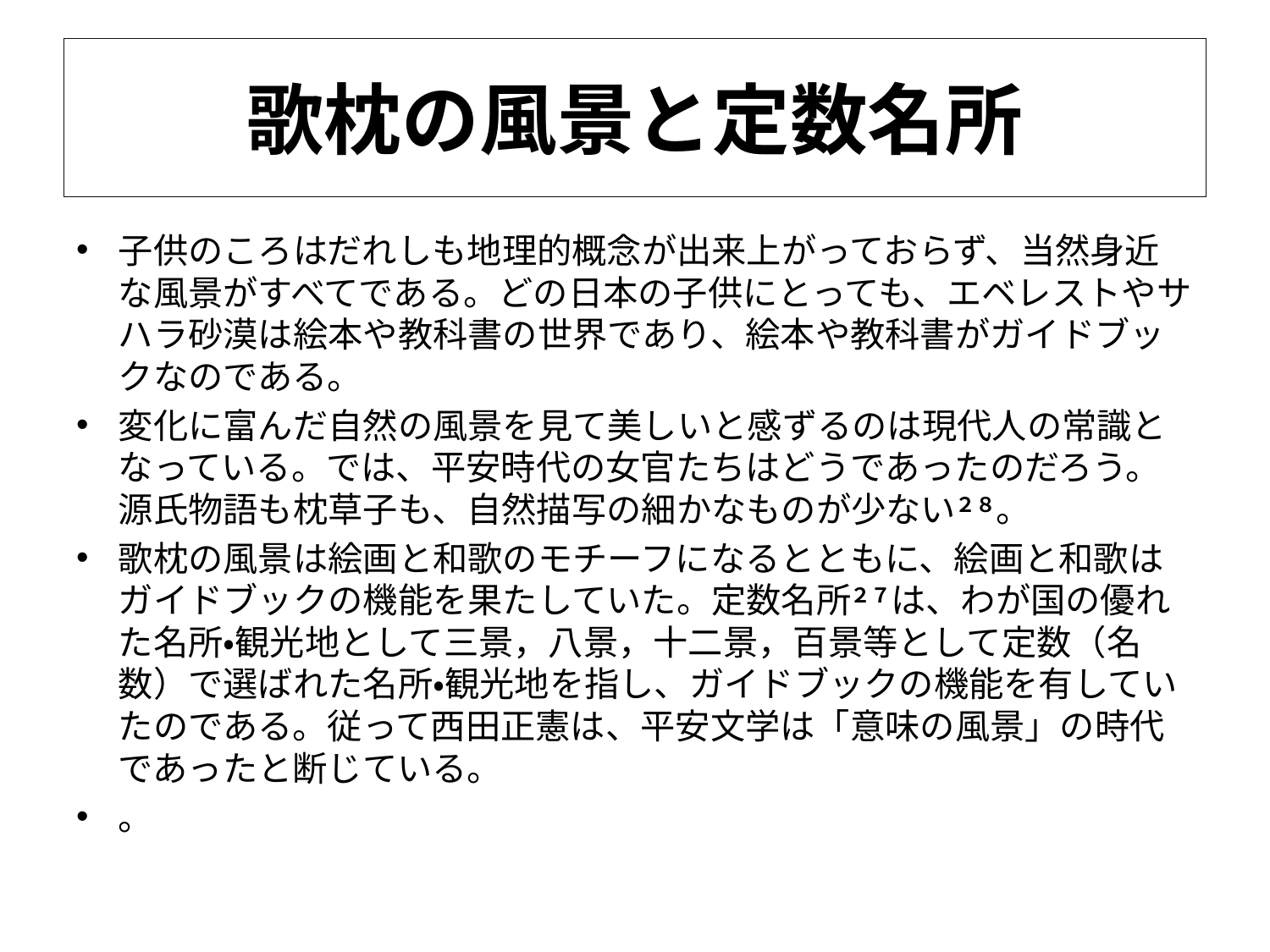

# 歌枕の風景と定数名所
子供のころはだれしも地理的概念が出来上がっておらず、当然身近な風景がすべてである。どの日本の子供にとっても、エベレストやサハラ砂漠は絵本や教科書の世界であり、絵本や教科書がガイドブックなのである。
変化に富んだ自然の風景を見て美しいと感ずるのは現代人の常識となっている。では、平安時代の女官たちはどうであったのだろう。源氏物語も枕草子も、自然描写の細かなものが少ない２８。
歌枕の風景は絵画と和歌のモチーフになるとともに、絵画と和歌はガイドブックの機能を果たしていた。定数名所２７は、わが国の優れた名所・観光地として三景，八景，十二景，百景等として定数（名数）で選ばれた名所・観光地を指し、ガイドブックの機能を有していたのである。従って西田正憲は、平安文学は「意味の風景」の時代であったと断じている。
。